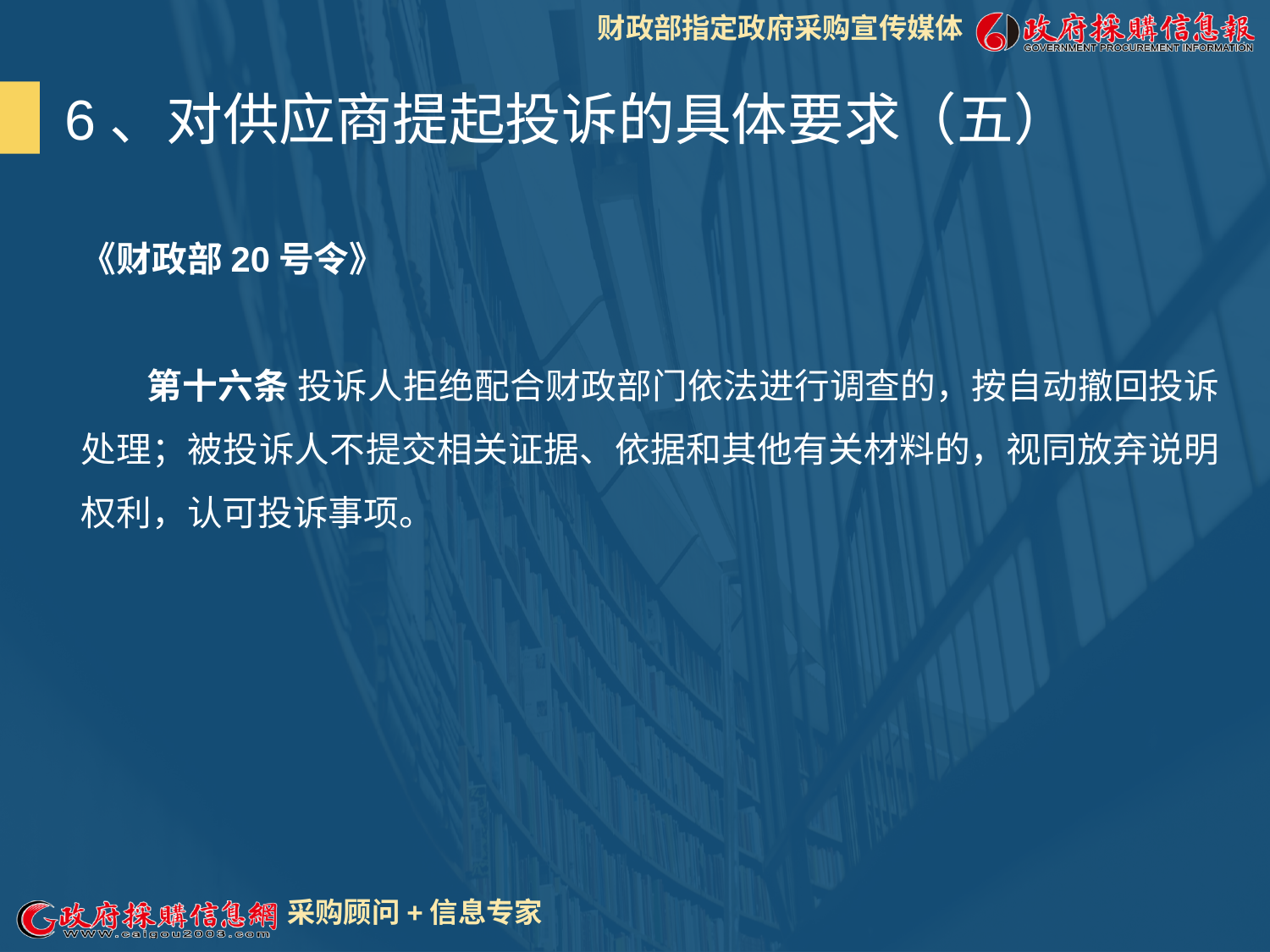

6、对供应商提起投诉的具体要求（五）
《财政部20号令》

       第十六条 投诉人拒绝配合财政部门依法进行调查的，按自动撤回投诉处理；被投诉人不提交相关证据、依据和其他有关材料的，视同放弃说明权利，认可投诉事项。